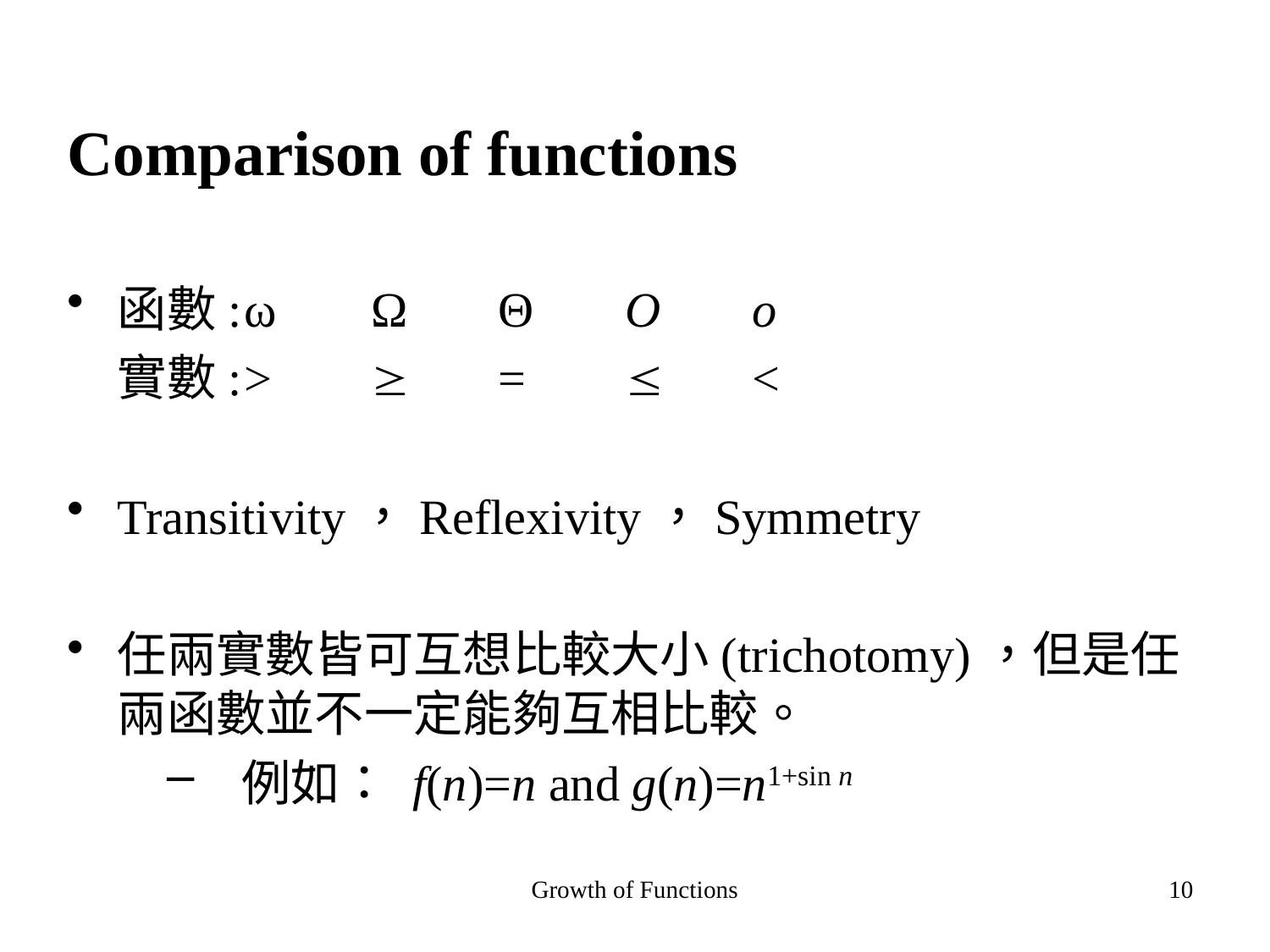

Comparison of functions

函數:	ω	Ω	Θ	O	o
	實數:	>	≥	=	≤	<

Transitivity，Reflexivity，Symmetry

任兩實數皆可互想比較大小(trichotomy)，但是任兩函數並不一定能夠互相比較。
例如： f(n)=n and g(n)=n1+sin n
Growth of Functions
10